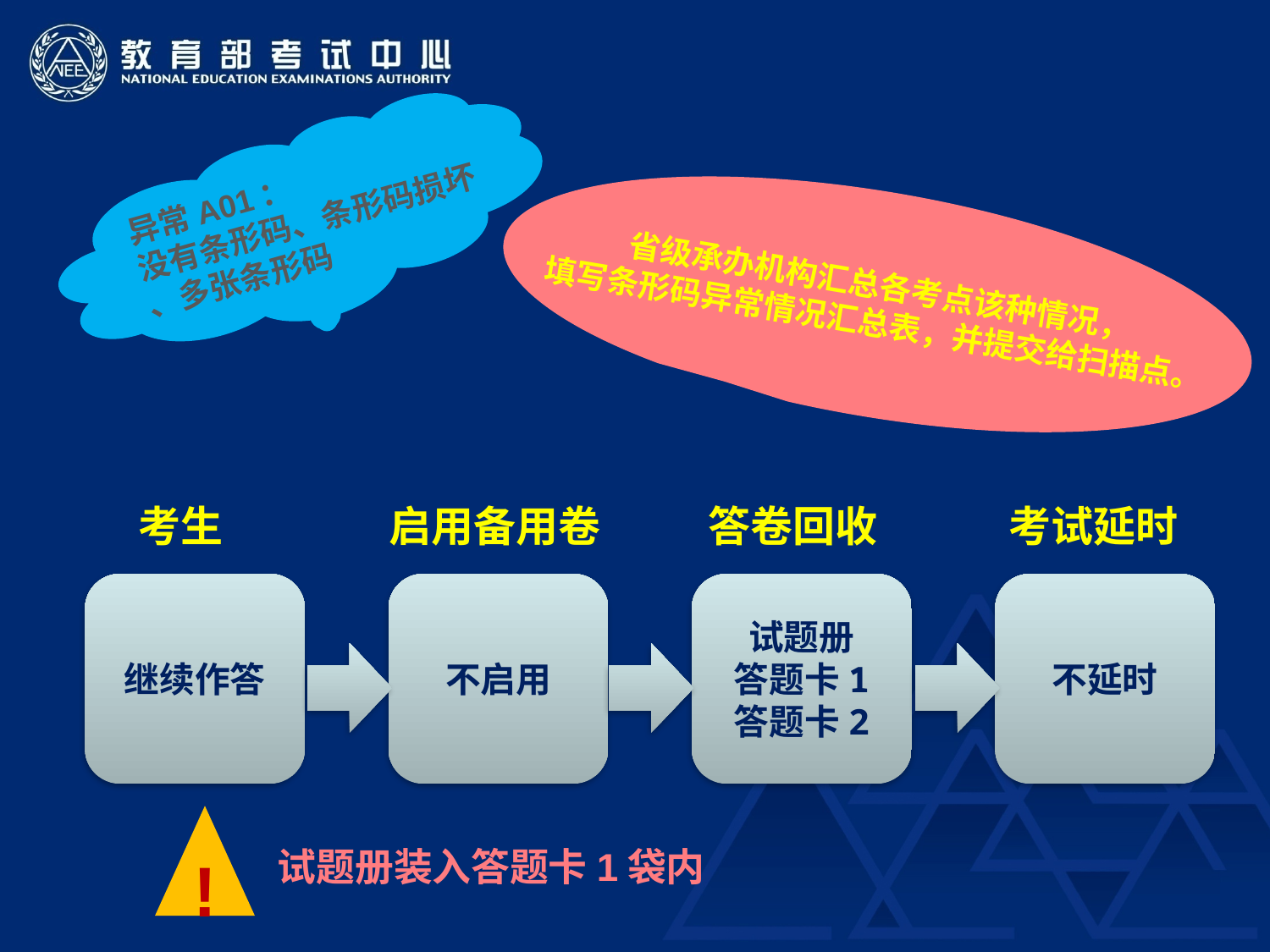

异常A01：
没有条形码、条形码损坏
、多张条形码

省级承办机构汇总各考点该种情况，
填写条形码异常情况汇总表，并提交给扫描点。
考生
启用备用卷
答卷回收
考试延时
继续作答
不启用
试题册
答题卡1
答题卡2
不延时

!
试题册装入答题卡1袋内